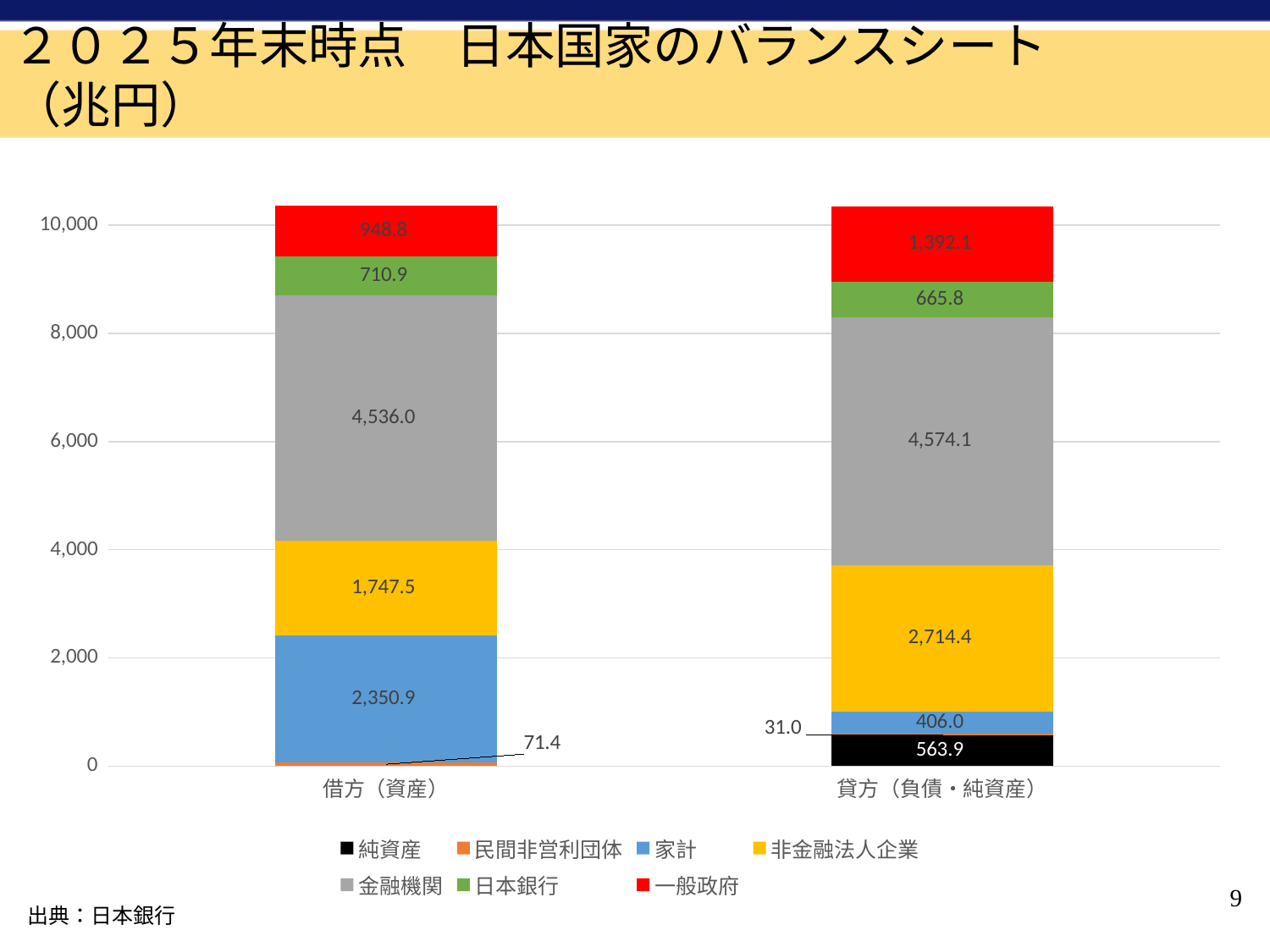

２０２５年末時点　日本国家のバランスシート（兆円）

### Chart

| Category | 純資産 | 民間非営利団体 | 家計 | 非金融法人企業 | 金融機関 | 日本銀行 | 一般政府 |
|---|---|---|---|---|---|---|---|
| 借方（資産） | None | 71.3854 | 2350.8965 | 1747.4613 | 4536.035 | 710.8956 | 948.7925 |
| 貸方（負債・純資産） | 563.8658 | 30.9886 | 405.9882 | 2714.3513 | 4574.1216 | 665.7977 | 1392.0766 |
9
出典：日本銀行